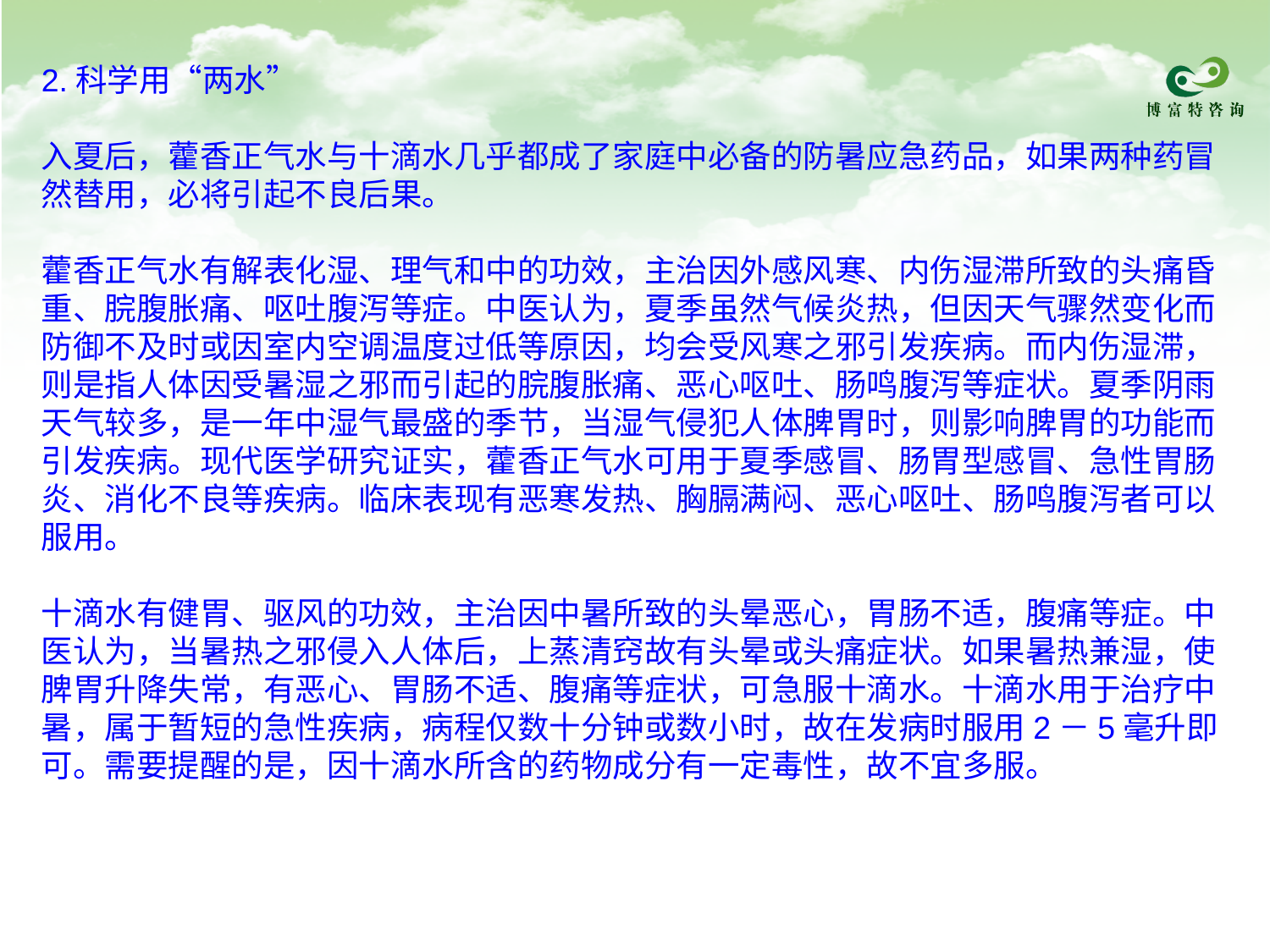

2.科学用“两水”
入夏后，藿香正气水与十滴水几乎都成了家庭中必备的防暑应急药品，如果两种药冒然替用，必将引起不良后果。
藿香正气水有解表化湿、理气和中的功效，主治因外感风寒、内伤湿滞所致的头痛昏重、脘腹胀痛、呕吐腹泻等症。中医认为，夏季虽然气候炎热，但因天气骤然变化而防御不及时或因室内空调温度过低等原因，均会受风寒之邪引发疾病。而内伤湿滞，则是指人体因受暑湿之邪而引起的脘腹胀痛、恶心呕吐、肠鸣腹泻等症状。夏季阴雨天气较多，是一年中湿气最盛的季节，当湿气侵犯人体脾胃时，则影响脾胃的功能而引发疾病。现代医学研究证实，藿香正气水可用于夏季感冒、肠胃型感冒、急性胃肠炎、消化不良等疾病。临床表现有恶寒发热、胸膈满闷、恶心呕吐、肠鸣腹泻者可以服用。

十滴水有健胃、驱风的功效，主治因中暑所致的头晕恶心，胃肠不适，腹痛等症。中医认为，当暑热之邪侵入人体后，上蒸清窍故有头晕或头痛症状。如果暑热兼湿，使脾胃升降失常，有恶心、胃肠不适、腹痛等症状，可急服十滴水。十滴水用于治疗中暑，属于暂短的急性疾病，病程仅数十分钟或数小时，故在发病时服用2－5毫升即可。需要提醒的是，因十滴水所含的药物成分有一定毒性，故不宜多服。